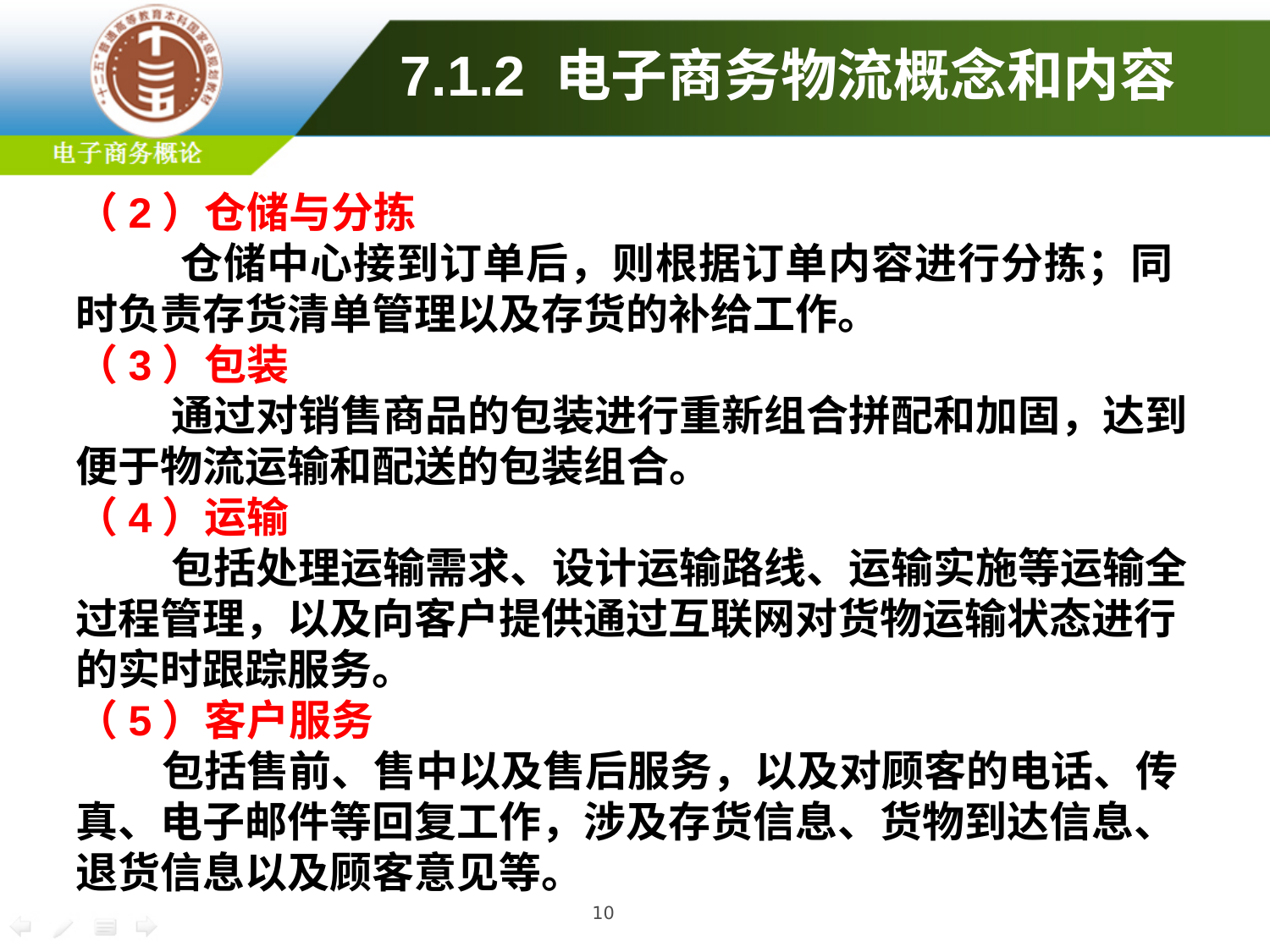

7.1.2 电子商务物流概念和内容
（2）仓储与分拣
         仓储中心接到订单后，则根据订单内容进行分拣；同   时负责存货清单管理以及存货的补给工作。
（3）包装
         通过对销售商品的包装进行重新组合拼配和加固，达到便于物流运输和配送的包装组合。
（4）运输
         包括处理运输需求、设计运输路线、运输实施等运输全过程管理，以及向客户提供通过互联网对货物运输状态进行的实时跟踪服务。
（5）客户服务
        包括售前、售中以及售后服务，以及对顾客的电话、传真、电子邮件等回复工作，涉及存货信息、货物到达信息、退货信息以及顾客意见等。
10